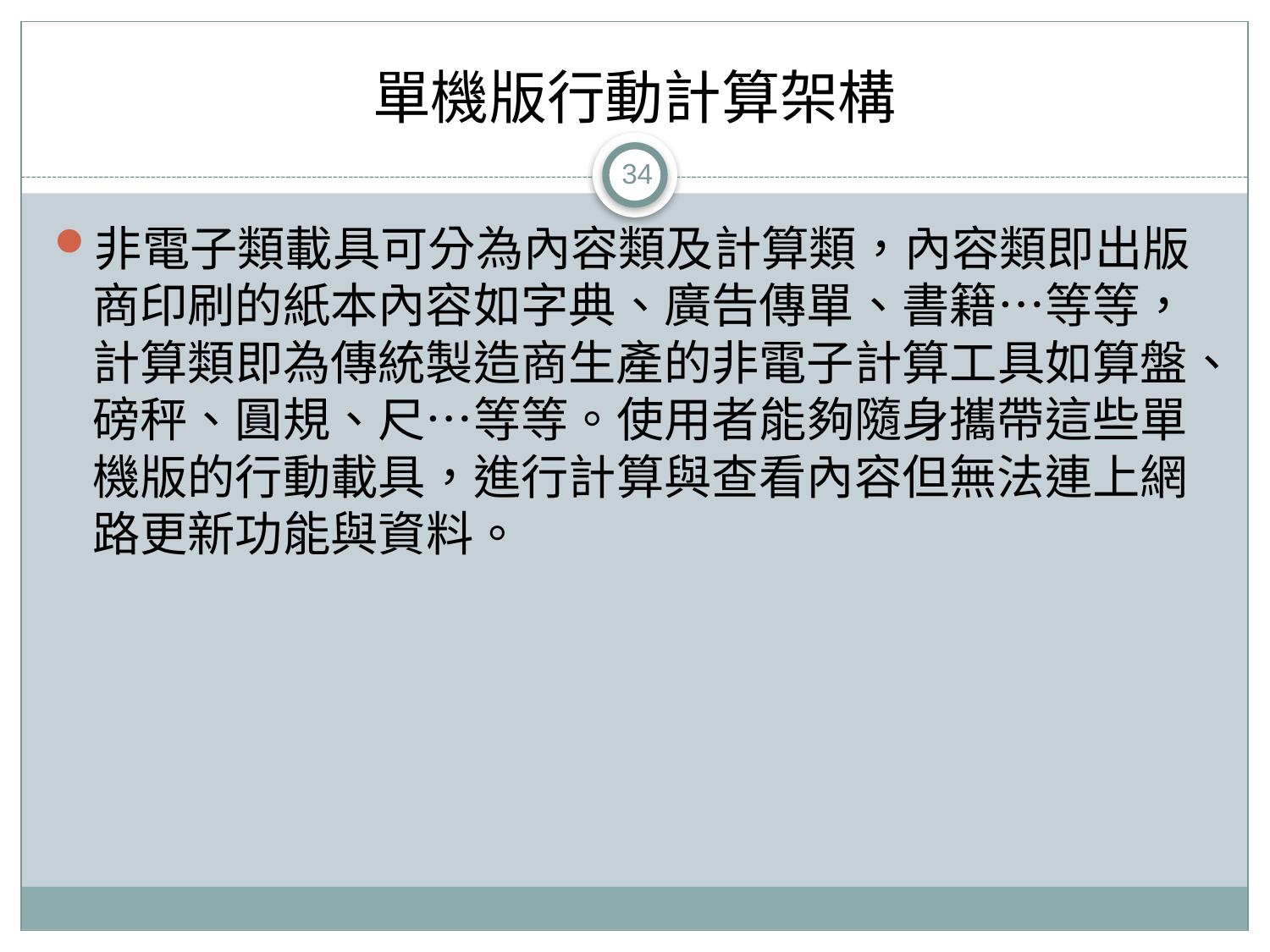

# 單機版行動計算架構
34
非電子類載具可分為內容類及計算類，內容類即出版商印刷的紙本內容如字典、廣告傳單、書籍…等等，計算類即為傳統製造商生產的非電子計算工具如算盤、磅秤、圓規、尺…等等。使用者能夠隨身攜帶這些單機版的行動載具，進行計算與查看內容但無法連上網路更新功能與資料。